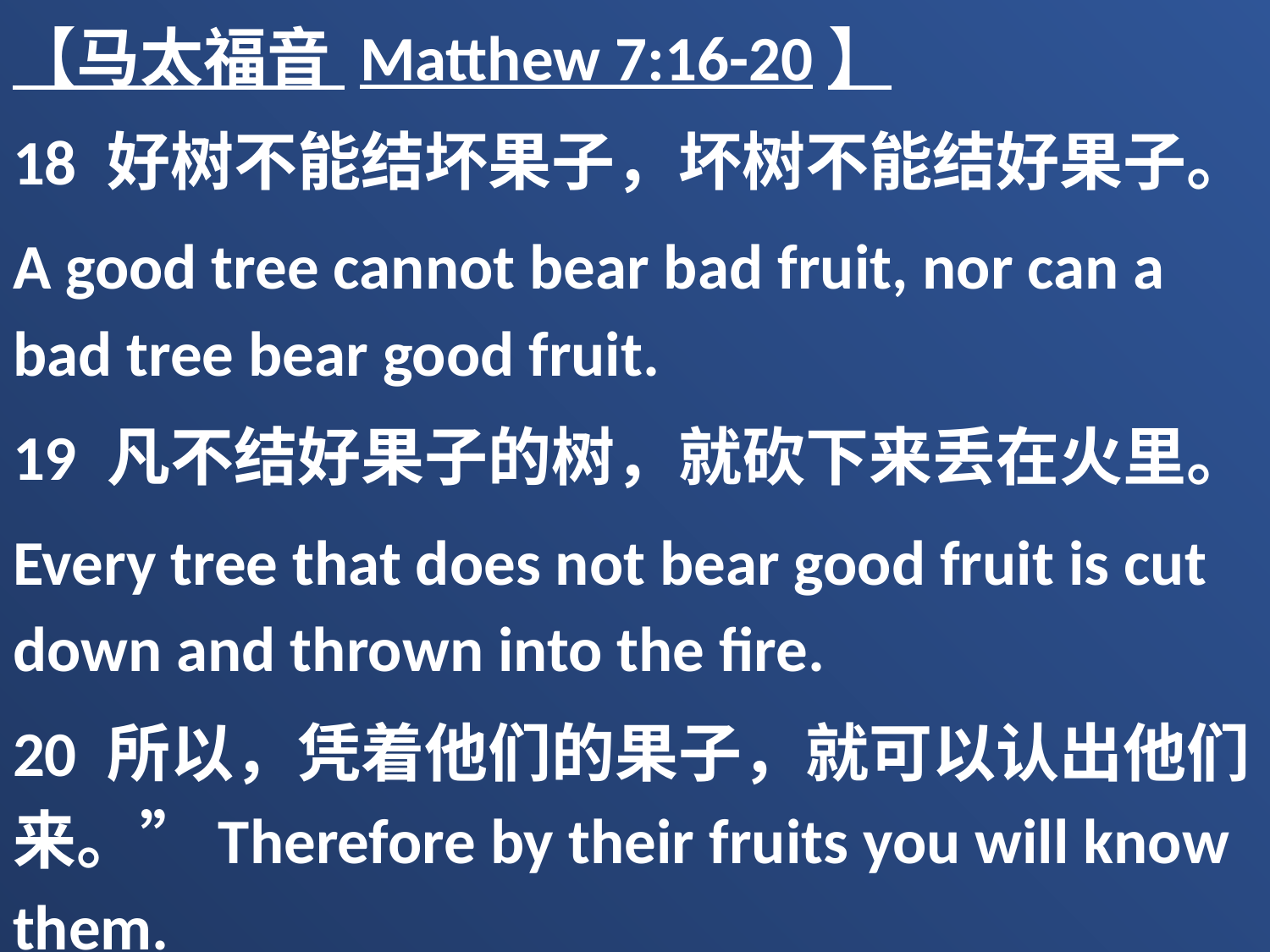

【马太福音 Matthew 7:16-20】
18 好树不能结坏果子，坏树不能结好果子。
A good tree cannot bear bad fruit, nor can a bad tree bear good fruit.
19 凡不结好果子的树，就砍下来丢在火里。
Every tree that does not bear good fruit is cut down and thrown into the fire.
20 所以，凭着他们的果子，就可以认出他们来。”Therefore by their fruits you will know them.